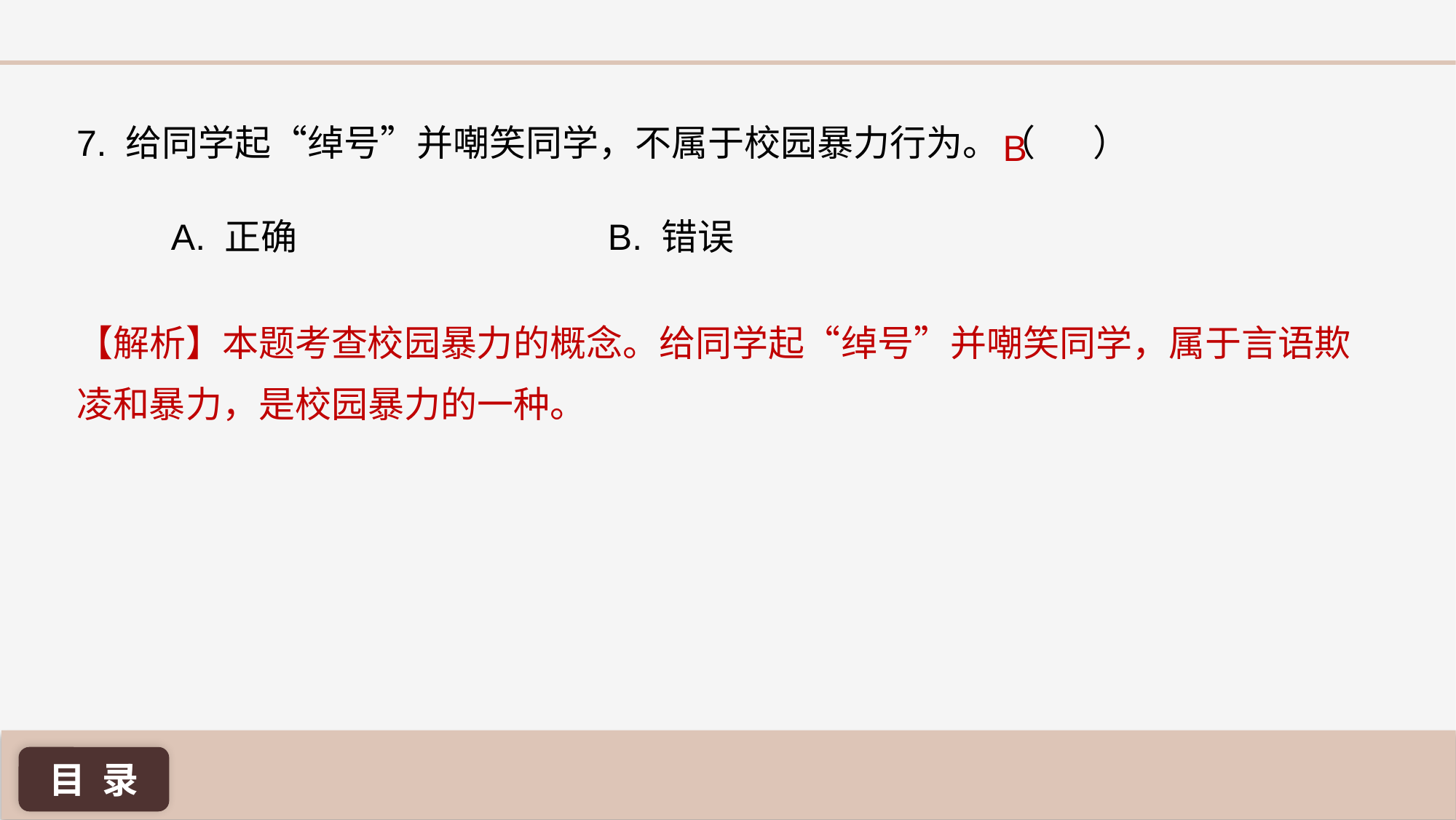

7. 给同学起“绰号”并嘲笑同学，不属于校园暴力行为。（       ）
B
A. 正确 			B. 错误
【解析】本题考查校园暴力的概念。给同学起“绰号”并嘲笑同学，属于言语欺凌和暴力，是校园暴力的一种。